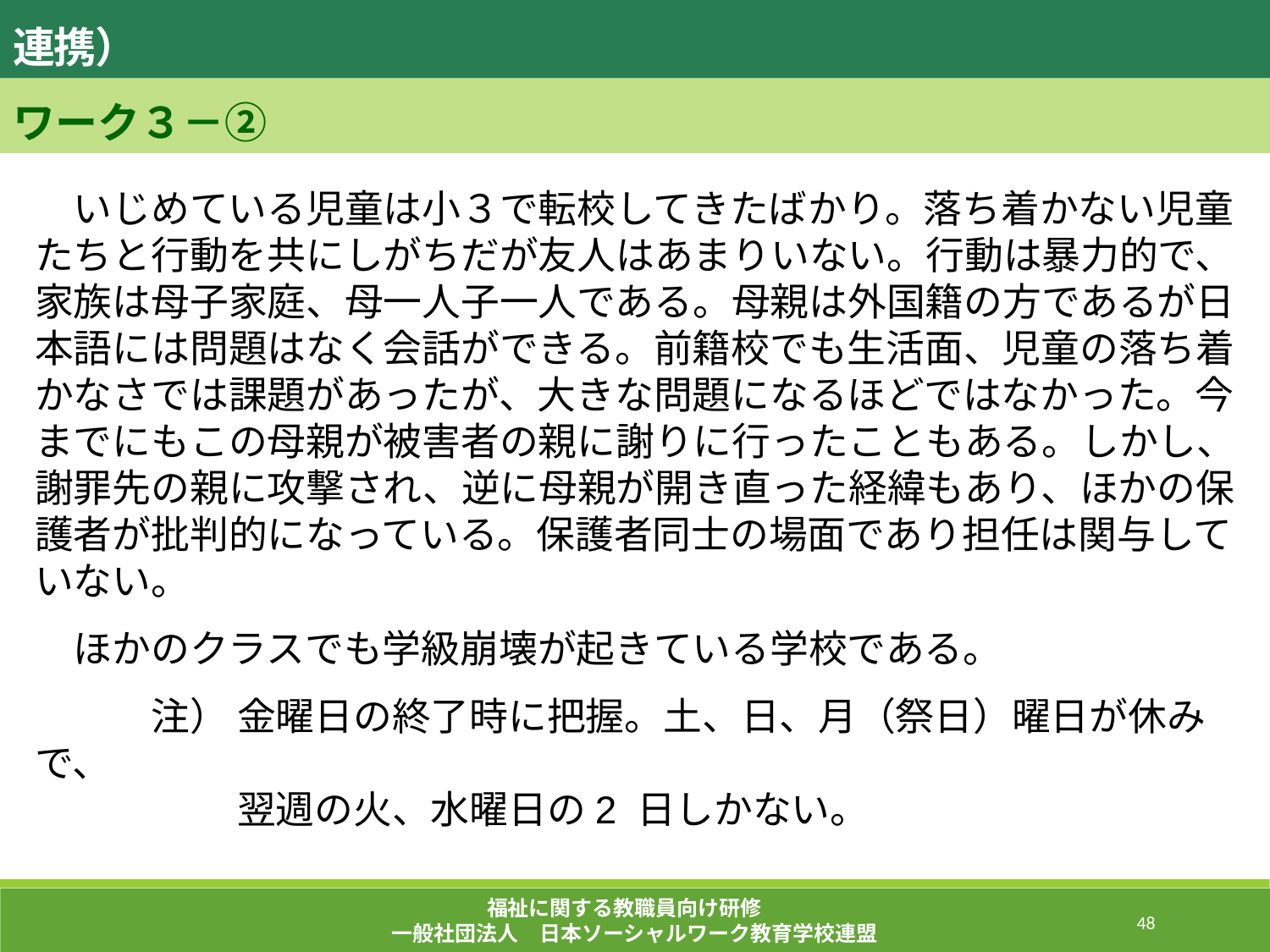

５．緊急事象・事案への対応 （周辺地域や保護者、関係機関との連携）
ワーク３－②
　いじめている児童は小３で転校してきたばかり。落ち着かない児童たちと行動を共にしがちだが友人はあまりいない。行動は暴力的で、家族は母子家庭、母一人子一人である。母親は外国籍の方であるが日本語には問題はなく会話ができる。前籍校でも生活面、児童の落ち着かなさでは課題があったが、大きな問題になるほどではなかった。今までにもこの母親が被害者の親に謝りに行ったこともある。しかし、謝罪先の親に攻撃され、逆に母親が開き直った経緯もあり、ほかの保護者が批判的になっている。保護者同士の場面であり担任は関与していない。
　ほかのクラスでも学級崩壊が起きている学校である。
　　　注） 金曜日の終了時に把握。土、日、月（祭日）曜日が休みで、
　　　　　 翌週の火、水曜日の2 日しかない。
福祉に関する教職員向け研修
一般社団法人　日本ソーシャルワーク教育学校連盟
48